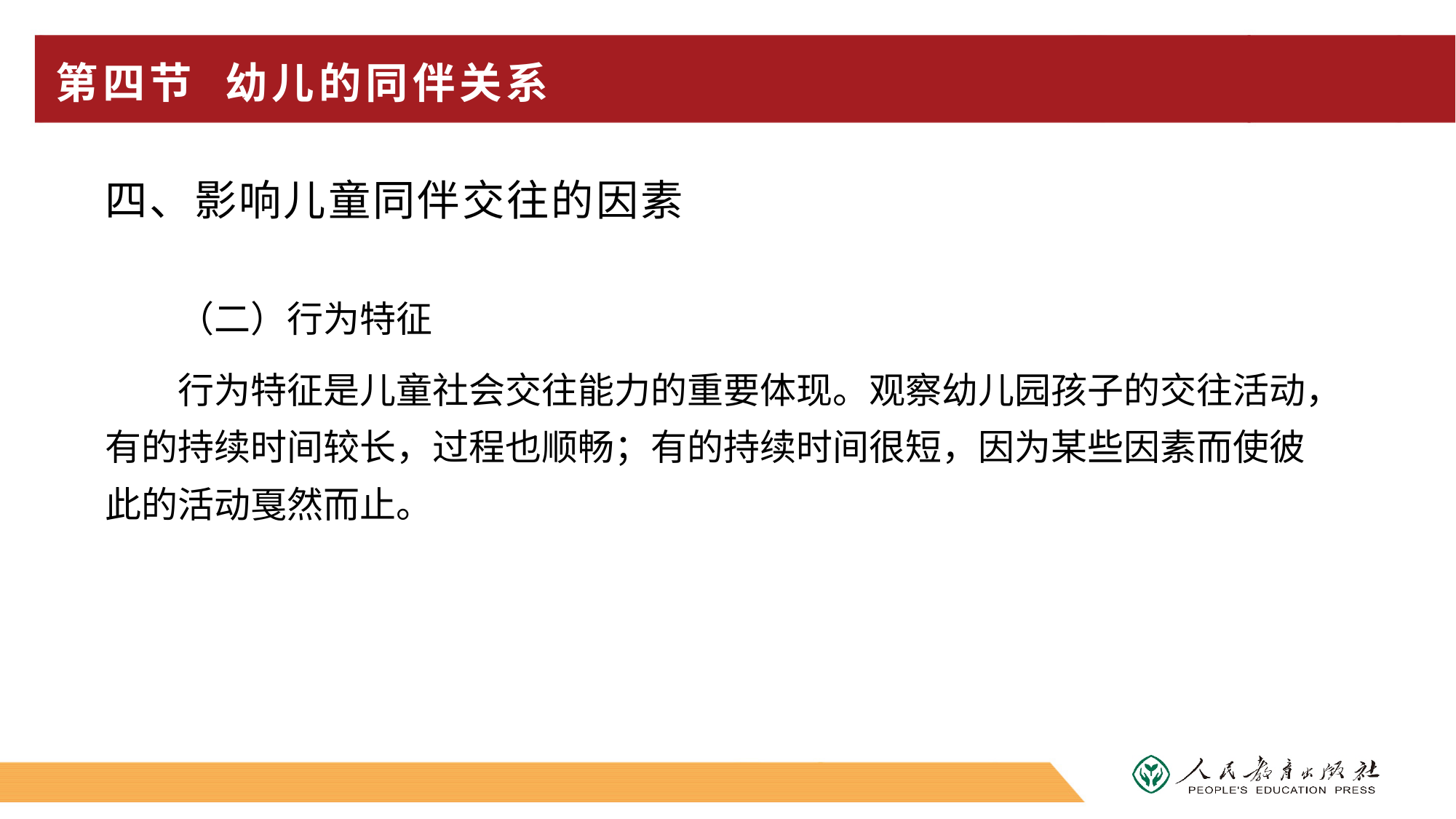

# 第四节  幼儿的同伴关系
四、影响儿童同伴交往的因素
（二）行为特征
行为特征是儿童社会交往能力的重要体现。观察幼儿园孩子的交往活动，有的持续时间较长，过程也顺畅；有的持续时间很短，因为某些因素而使彼此的活动戛然而止。